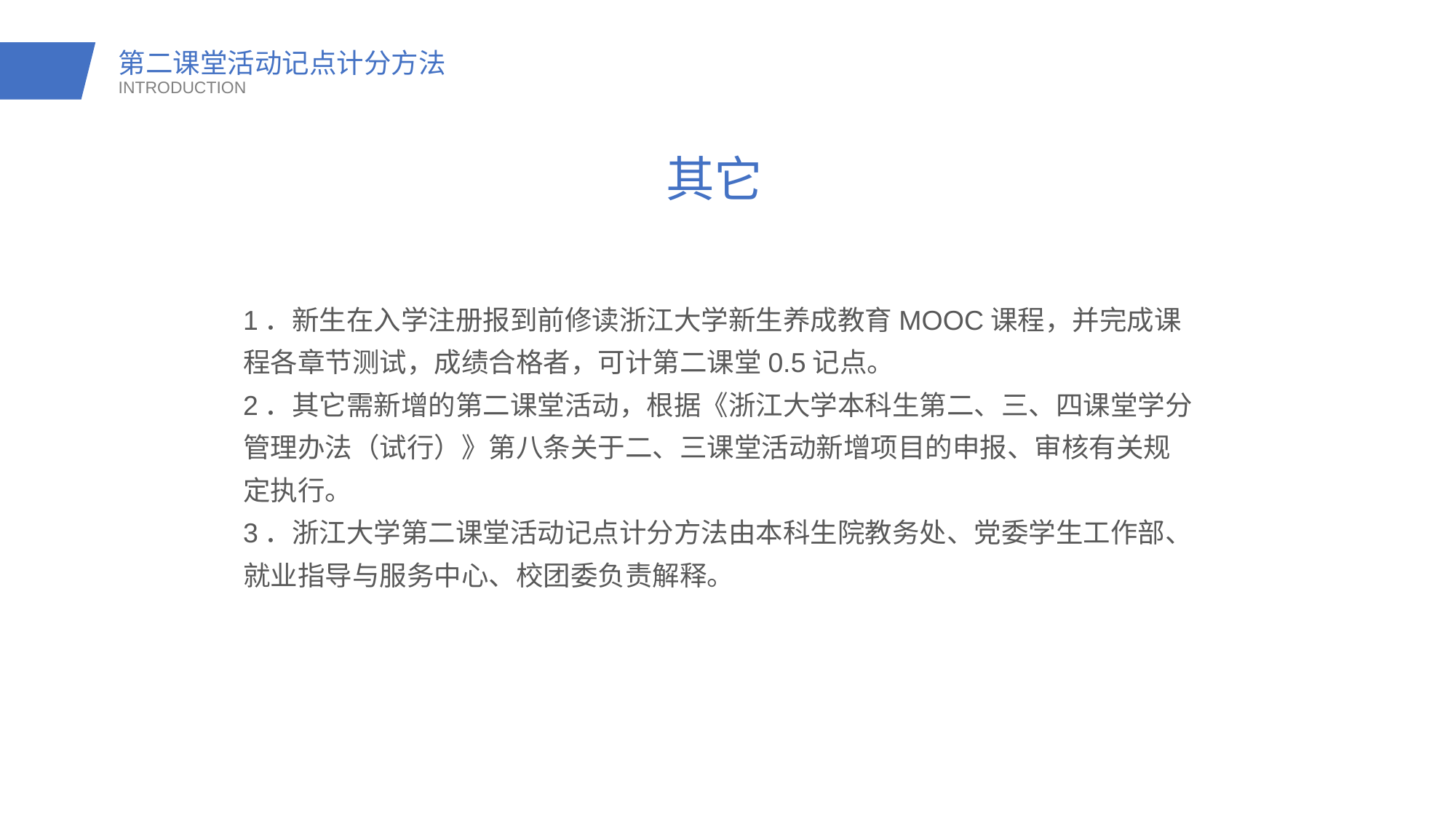

第二课堂活动记点计分方法
INTRODUCTION
其它
1．新生在入学注册报到前修读浙江大学新生养成教育MOOC课程，并完成课程各章节测试，成绩合格者，可计第二课堂0.5记点。
2．其它需新增的第二课堂活动，根据《浙江大学本科生第二、三、四课堂学分管理办法（试行）》第八条关于二、三课堂活动新增项目的申报、审核有关规定执行。
3．浙江大学第二课堂活动记点计分方法由本科生院教务处、党委学生工作部、就业指导与服务中心、校团委负责解释。